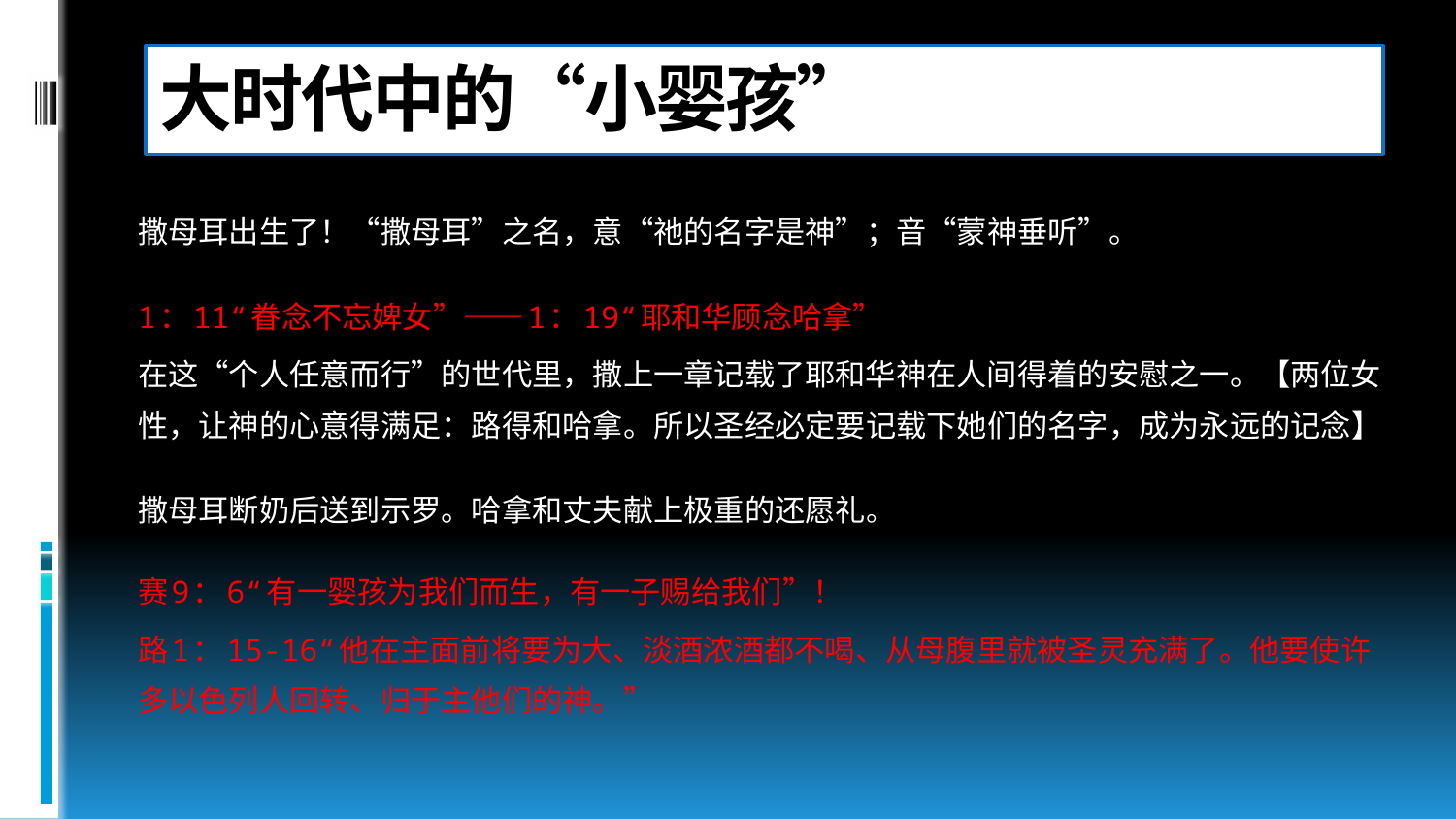

# 大时代中的“小婴孩”
撒母耳出生了！“撒母耳”之名，意“祂的名字是神”；音“蒙神垂听”。

1：11“眷念不忘婢女”——1：19“耶和华顾念哈拿”
在这“个人任意而行”的世代里，撒上一章记载了耶和华神在人间得着的安慰之一。【两位女性，让神的心意得满足：路得和哈拿。所以圣经必定要记载下她们的名字，成为永远的记念】

撒母耳断奶后送到示罗。哈拿和丈夫献上极重的还愿礼。

赛9：6“有一婴孩为我们而生，有一子赐给我们”！
路1：15-16“他在主面前将要为大、淡酒浓酒都不喝、从母腹里就被圣灵充满了。他要使许多以色列人回转、归于主他们的神。”